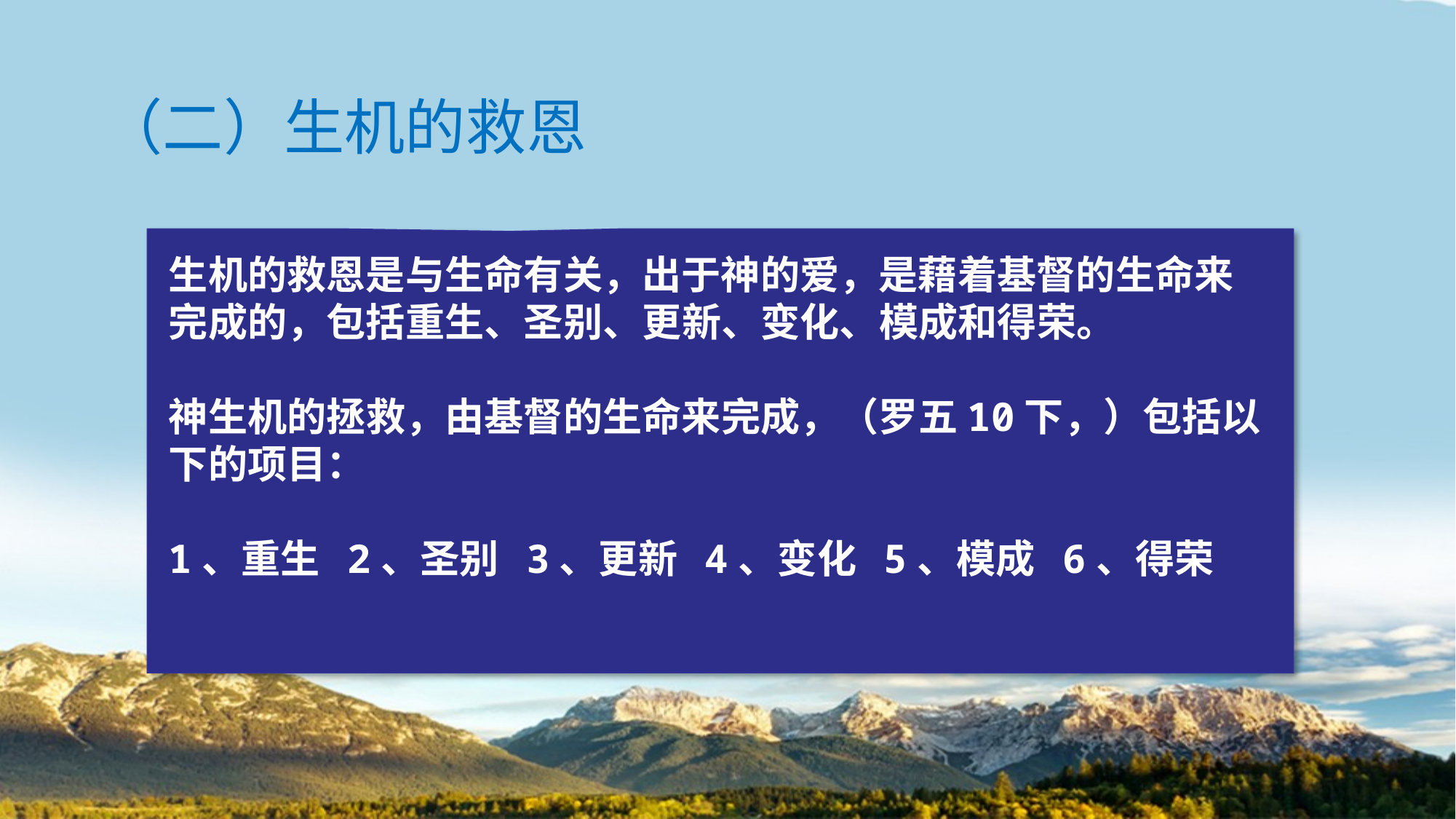

（二）生机的救恩
生机的救恩是与生命有关，出于神的爱，是藉着基督的生命来完成的，包括重生、圣别、更新、变化、模成和得荣。

神生机的拯救，由基督的生命来完成，（罗五10下，）包括以下的项目：

1、重生  2、圣别  3、更新  4、变化  5、模成  6、得荣